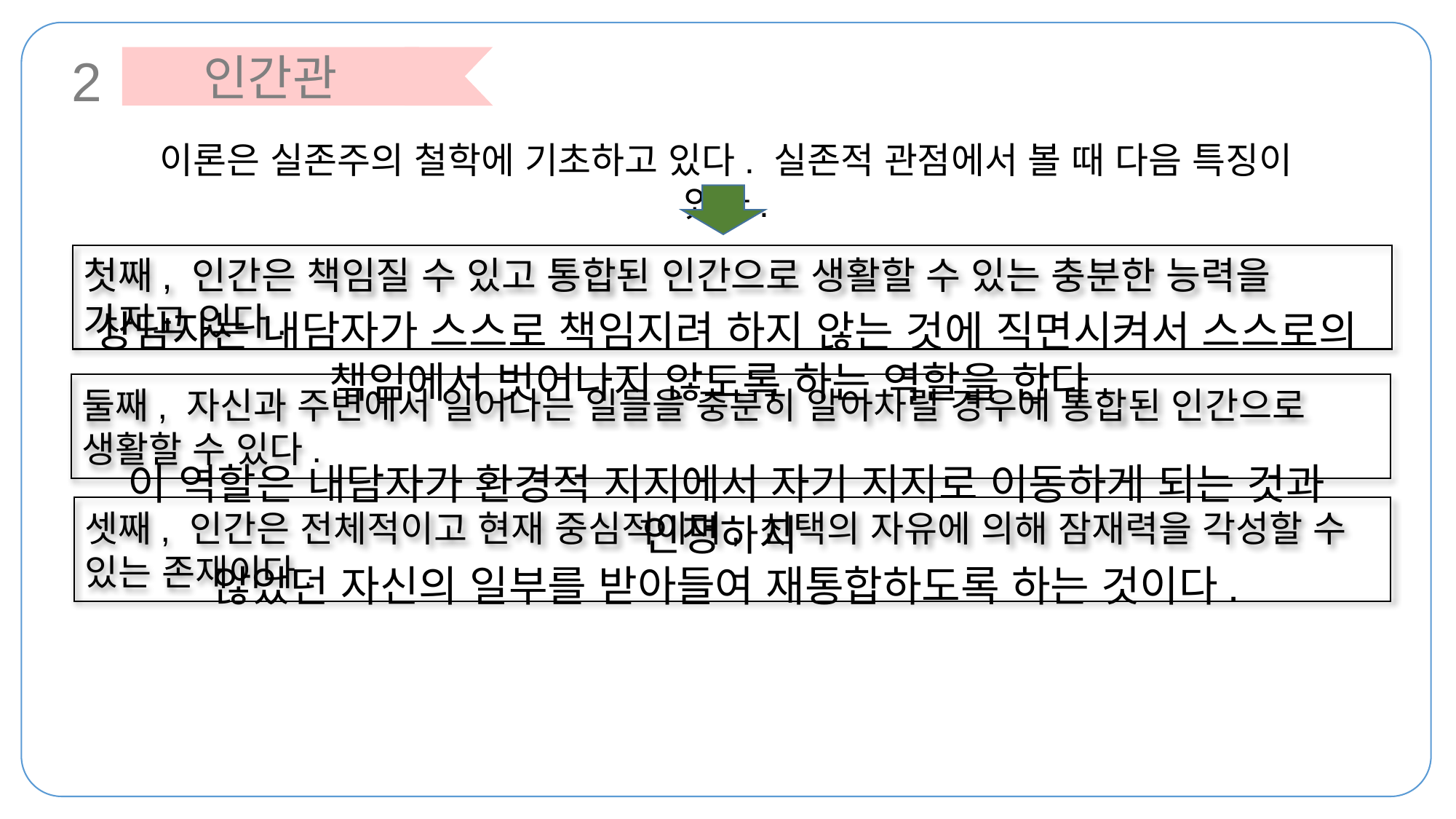

2
인간관

이론은 실존주의 철학에 기초하고 있다. 실존적 관점에서 볼 때 다음 특징이 있다.

첫째, 인간은 책임질 수 있고 통합된 인간으로 생활할 수 있는 충분한 능력을 가지고 있다.
상담자는 내담자가 스스로 책임지려 하지 않는 것에 직면시켜서 스스로의 책임에서 벗어나지 않도록 하는 역할을 한다.

이 역할은 내담자가 환경적 지지에서 자기 지지로 이동하게 되는 것과 인정하지
않았던 자신의 일부를 받아들여 재통합하도록 하는 것이다.
둘째, 자신과 주변에서 일어나는 일들을 충분히 알아차릴 경우에 통합된 인간으로 생활할 수 있다.
셋째, 인간은 전체적이고 현재 중심적이며, 선택의 자유에 의해 잠재력을 각성할 수 있는 존재이다.